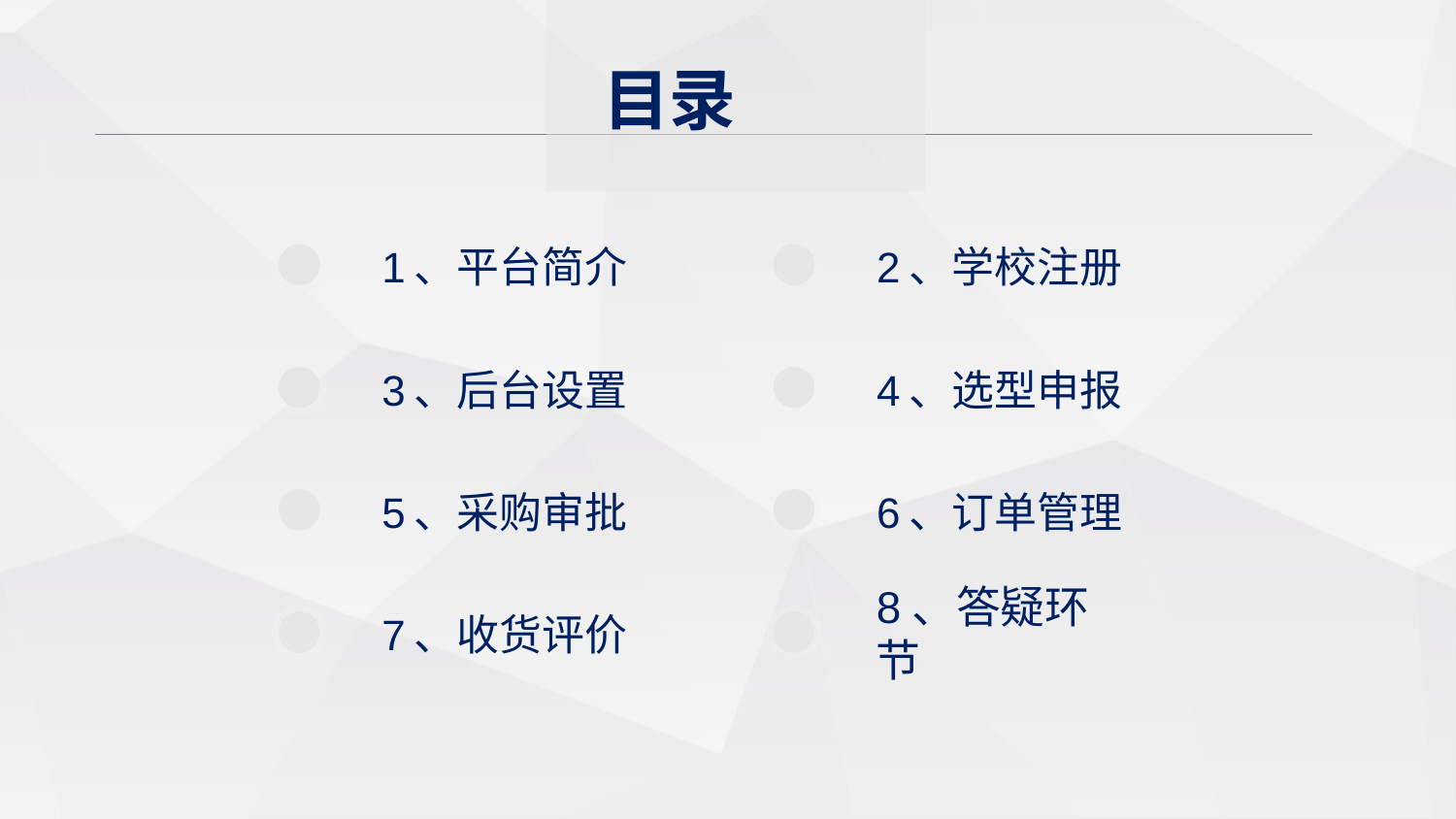

目录
1、平台简介
2、学校注册

3、后台设置
4、选型申报

5、采购审批
6、订单管理

7、收货评价
8、答疑环节